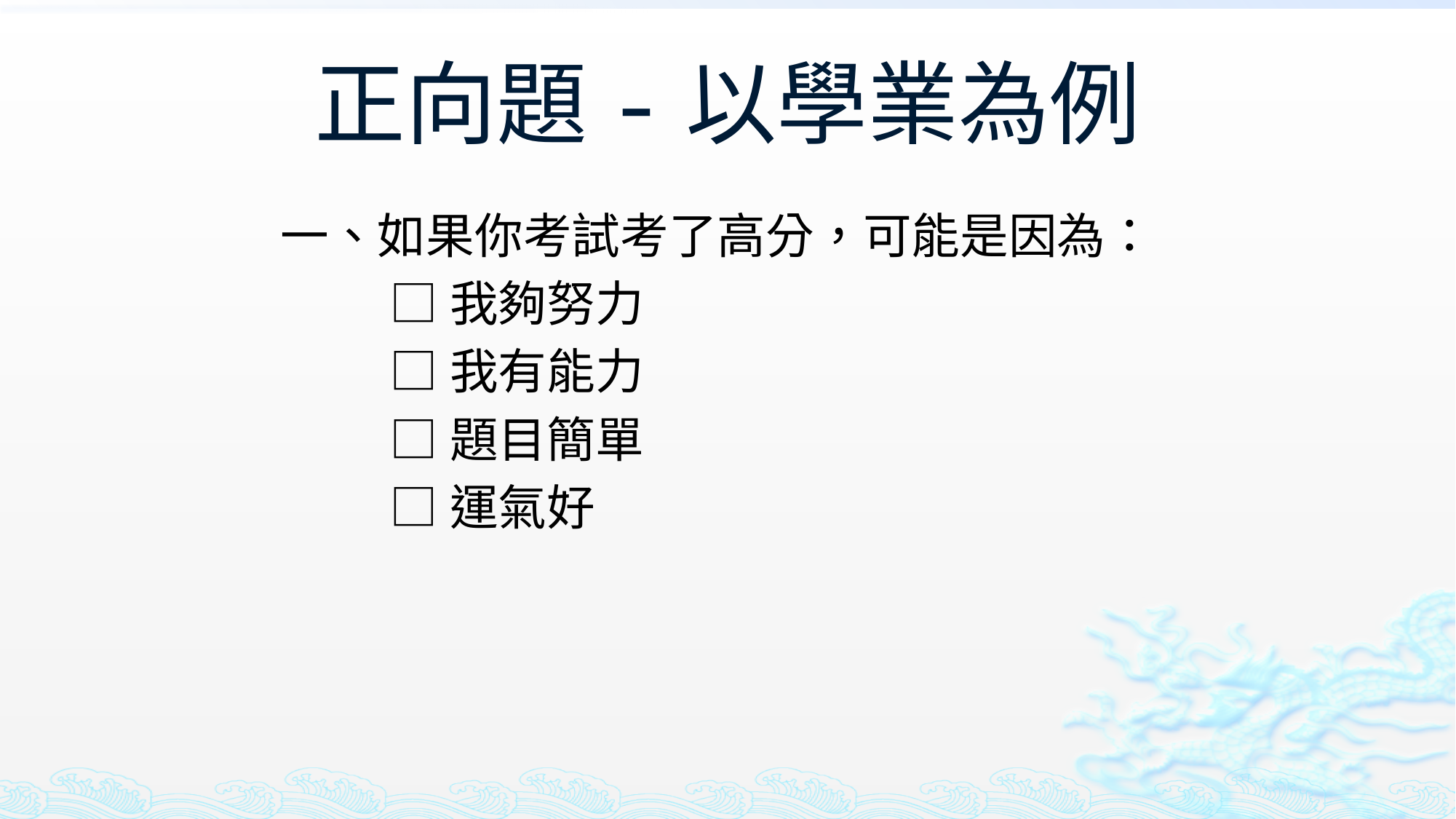

# 正向題-以學業為例
一、如果你考試考了高分，可能是因為：
□我夠努力
□我有能力
□題目簡單
□運氣好